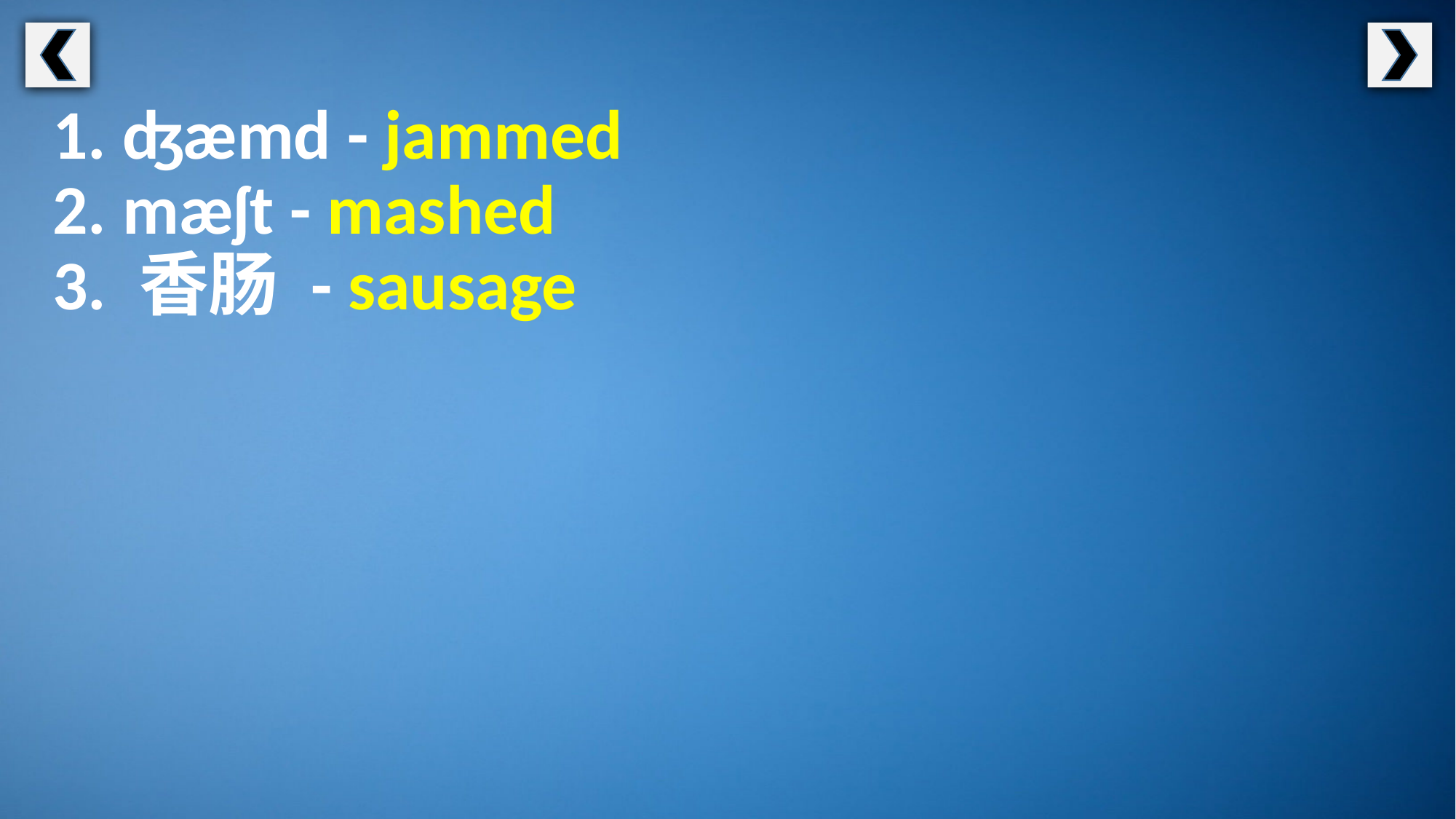

1. ʤæmd - jammed
2. mæʃt - mashed
3. 香肠 - sausage